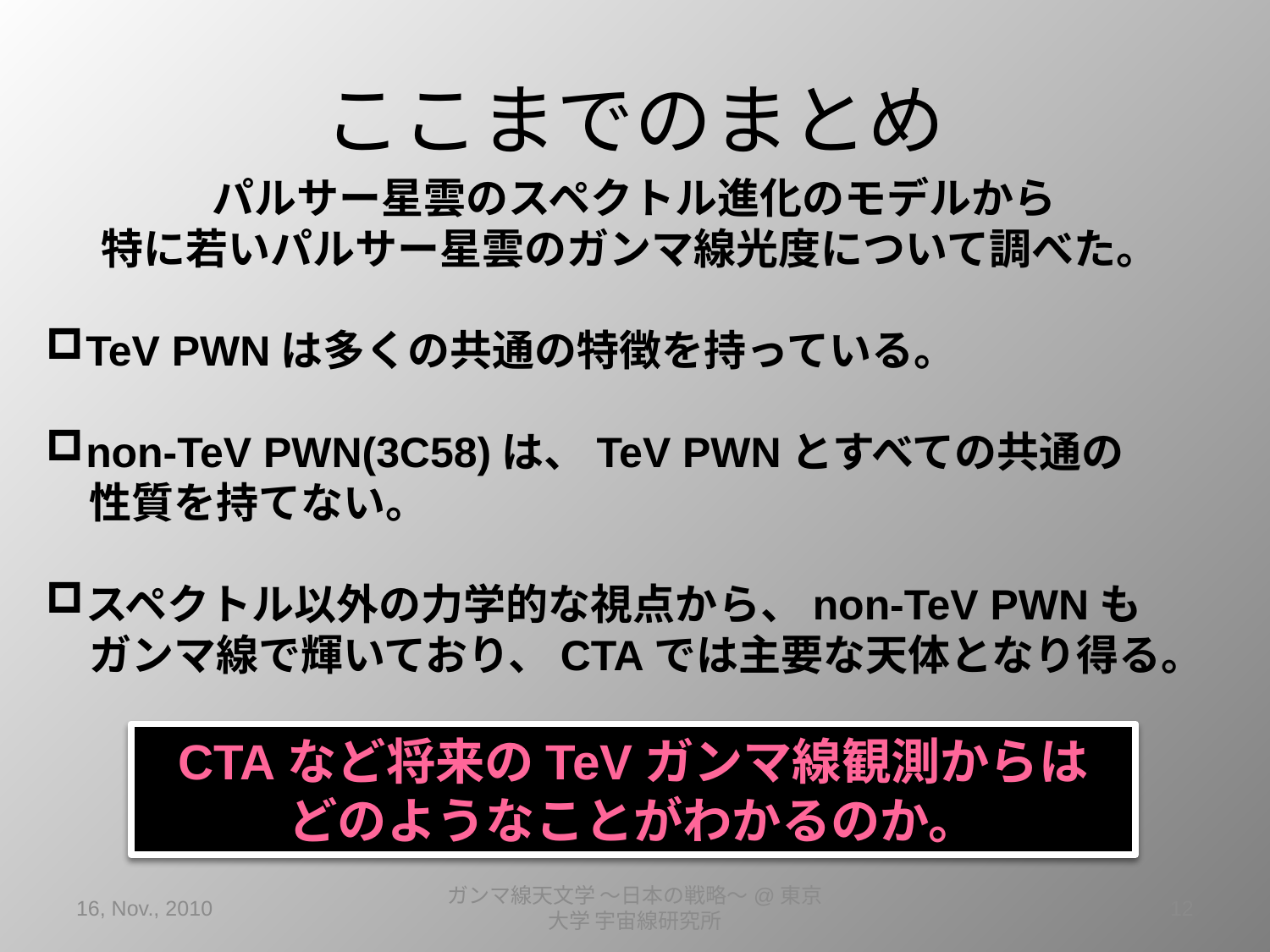

# ここまでのまとめ
パルサー星雲のスペクトル進化のモデルから
特に若いパルサー星雲のガンマ線光度について調べた。

TeV PWNは多くの共通の特徴を持っている。

non-TeV PWN(3C58)は、TeV PWNとすべての共通の
　性質を持てない。

スペクトル以外の力学的な視点から、non-TeV PWNも
　ガンマ線で輝いており、CTAでは主要な天体となり得る。

CTAなど将来のTeVガンマ線観測からは
どのようなことがわかるのか。
16, Nov., 2010
ガンマ線天文学 ～日本の戦略～@東京大学 宇宙線研究所
12